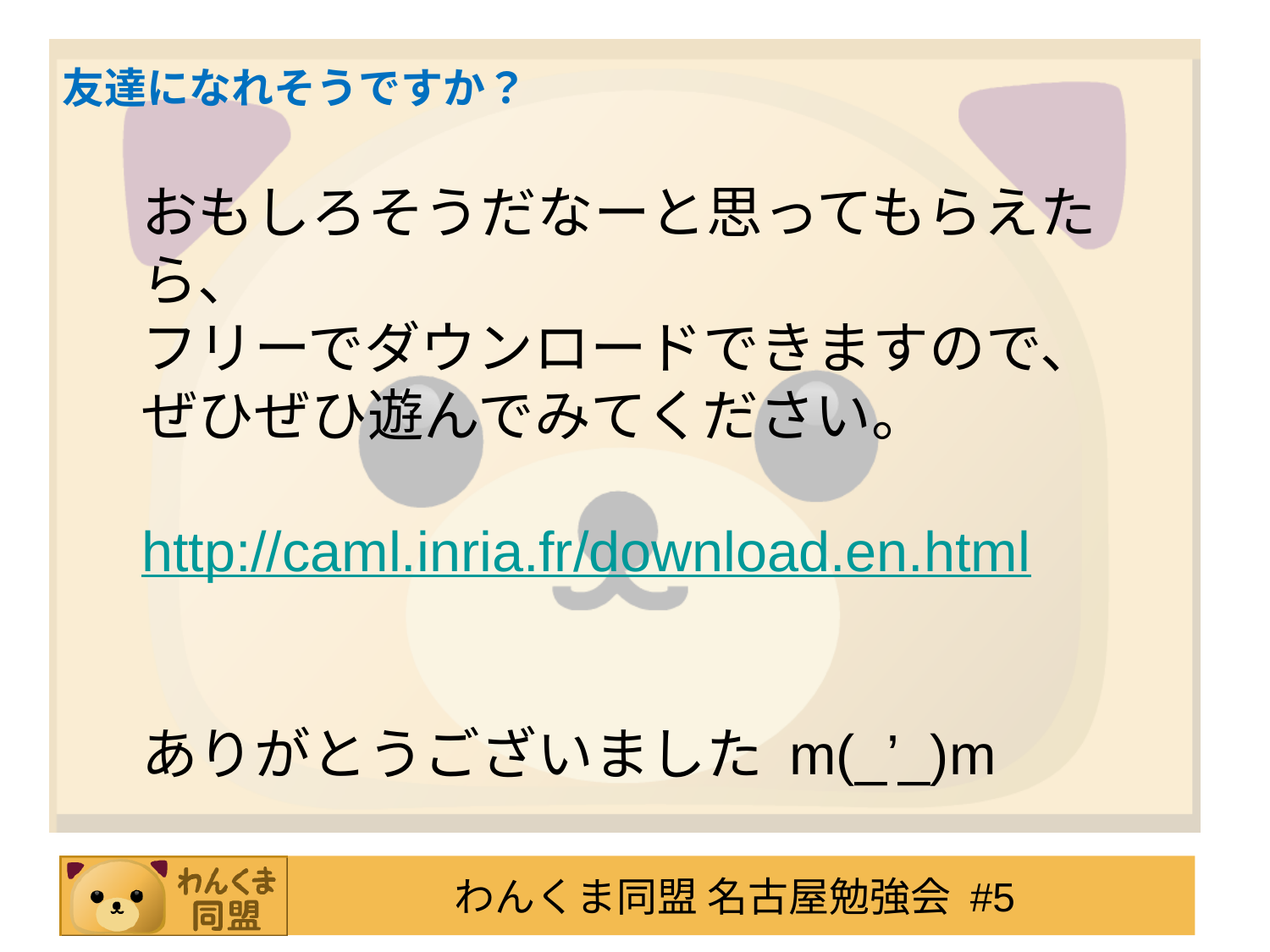

# 友達になれそうですか？
おもしろそうだなーと思ってもらえたら、
フリーでダウンロードできますので、
ぜひぜひ遊んでみてください。

http://caml.inria.fr/download.en.html

ありがとうございました m(_’_)m